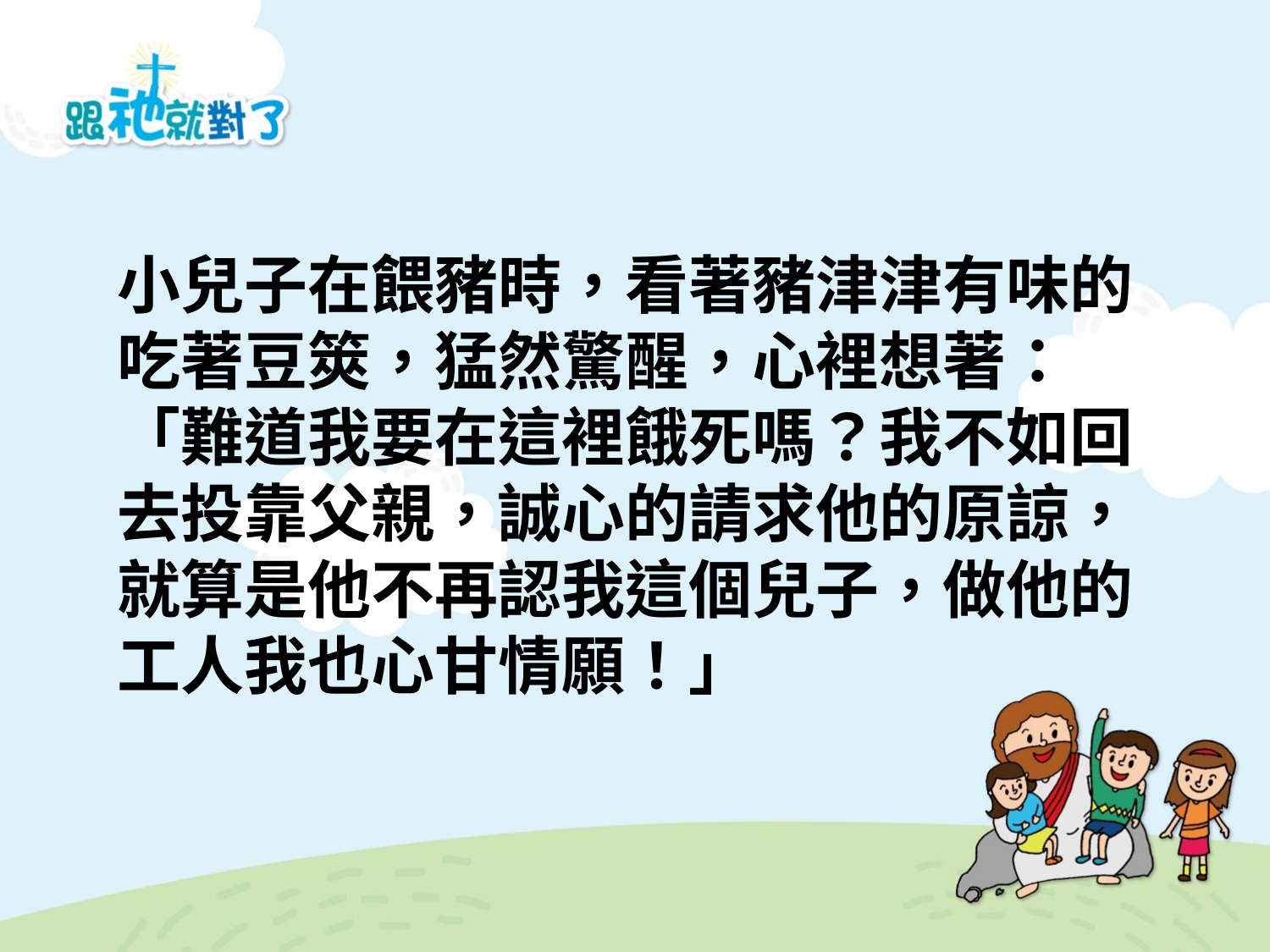

小兒子在餵豬時，看著豬津津有味的吃著豆筴，猛然驚醒，心裡想著：「難道我要在這裡餓死嗎？我不如回去投靠父親，誠心的請求他的原諒，就算是他不再認我這個兒子，做他的工人我也心甘情願！」